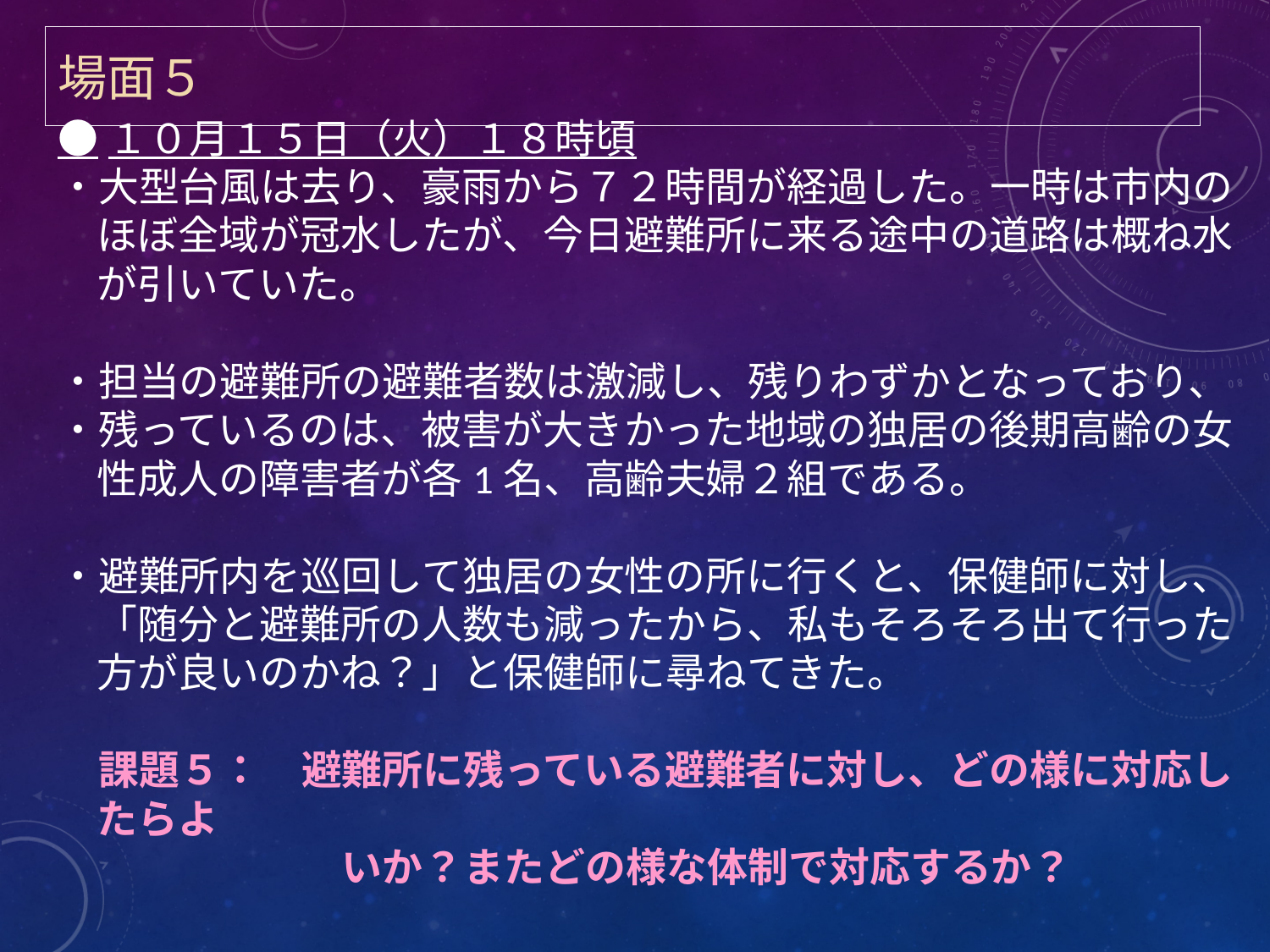

# 場面５
●１０月１５日（火）１８時頃
・大型台風は去り、豪雨から７２時間が経過した。一時は市内のほぼ全域が冠水したが、今日避難所に来る途中の道路は概ね水が引いていた。

・担当の避難所の避難者数は激減し、残りわずかとなっており、
・残っているのは、被害が大きかった地域の独居の後期高齢の女性成人の障害者が各1名、高齢夫婦２組である。

・避難所内を巡回して独居の女性の所に行くと、保健師に対し、「随分と避難所の人数も減ったから、私もそろそろ出て行った方が良いのかね？」と保健師に尋ねてきた。

　課題５：　避難所に残っている避難者に対し、どの様に対応したらよ
　　　　　　　いか？またどの様な体制で対応するか？